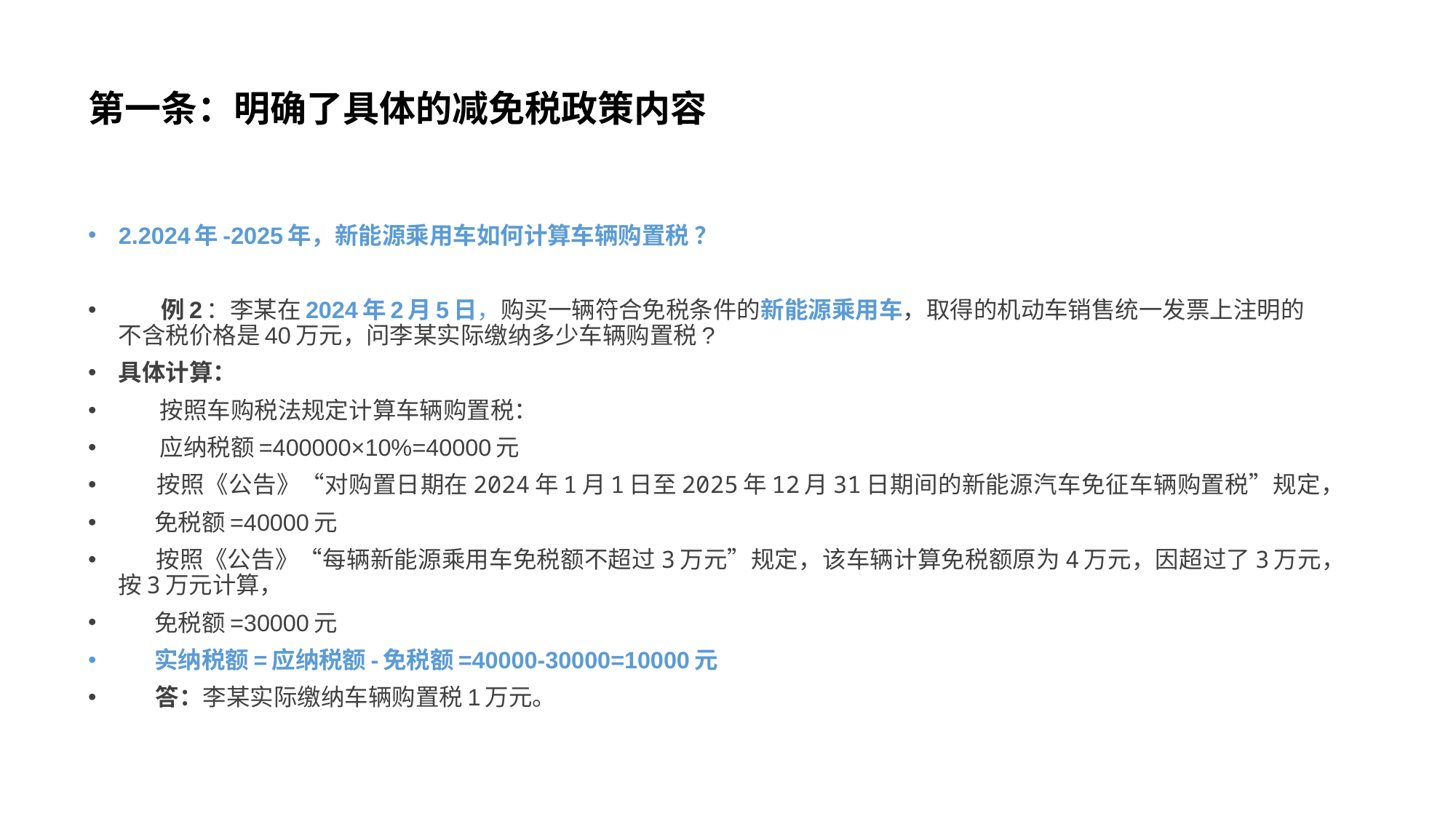

# 第一条：明确了具体的减免税政策内容
2.2024年-2025年，新能源乘用车如何计算车辆购置税 ？

       例2：李某在2024年2月5日，购买一辆符合免税条件的新能源乘用车，取得的机动车销售统一发票上注明的不含税价格是40万元，问李某实际缴纳多少车辆购置税?
具体计算：
       按照车购税法规定计算车辆购置税：
       应纳税额=400000×10%=40000元
      按照《公告》“对购置日期在2024年1月1日至2025年12月31日期间的新能源汽车免征车辆购置税”规定，
      免税额=40000元
      按照《公告》“每辆新能源乘用车免税额不超过3万元”规定，该车辆计算免税额原为4万元，因超过了3万元，按3万元计算，
      免税额=30000元
      实纳税额=应纳税额-免税额=40000-30000=10000元
      答：李某实际缴纳车辆购置税1万元。